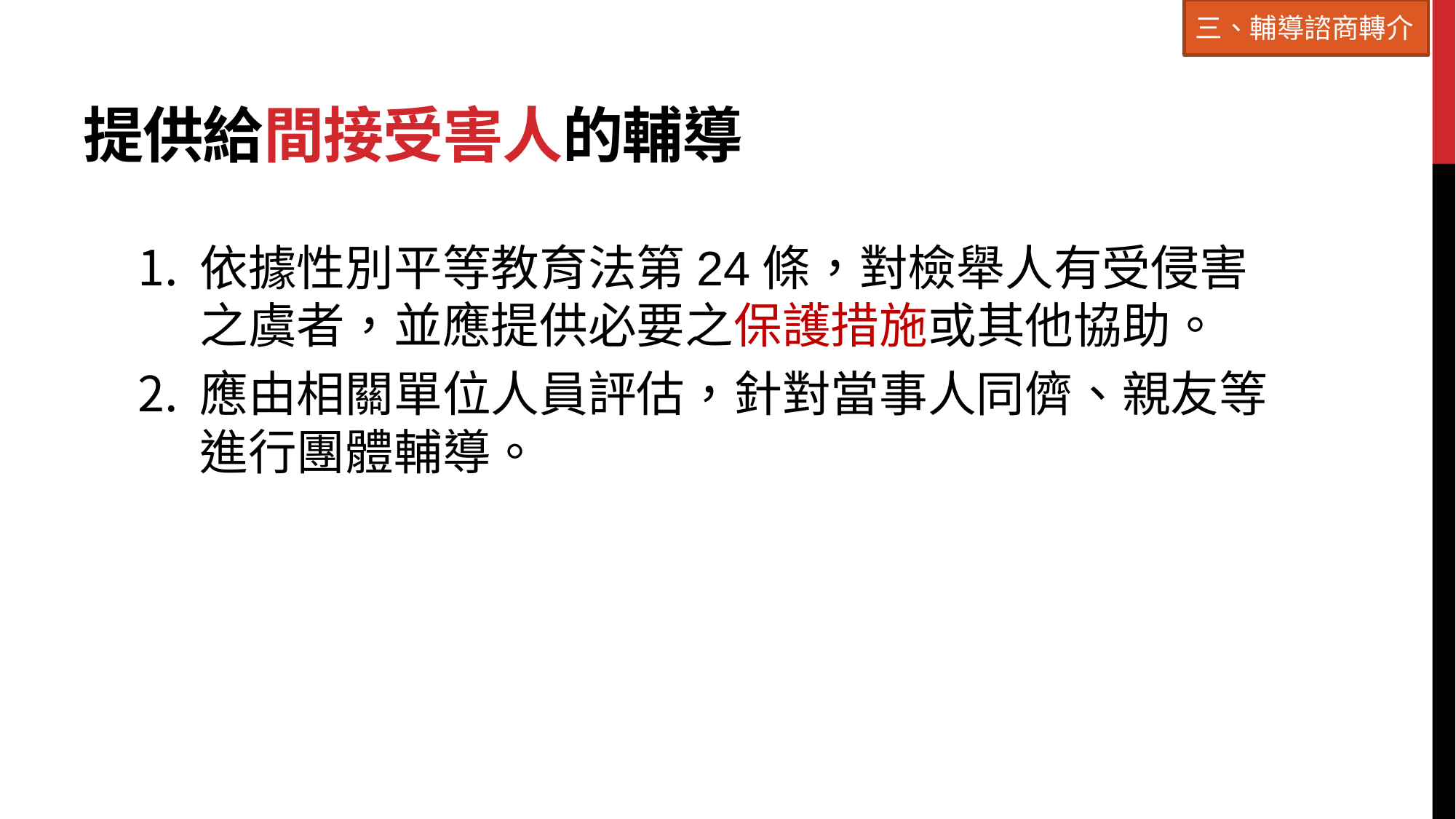

三、輔導諮商轉介
# 提供給間接受害人的輔導
依據性別平等教育法第24條，對檢舉人有受侵害之虞者，並應提供必要之保護措施或其他協助。
應由相關單位人員評估，針對當事人同儕、親友等進行團體輔導。